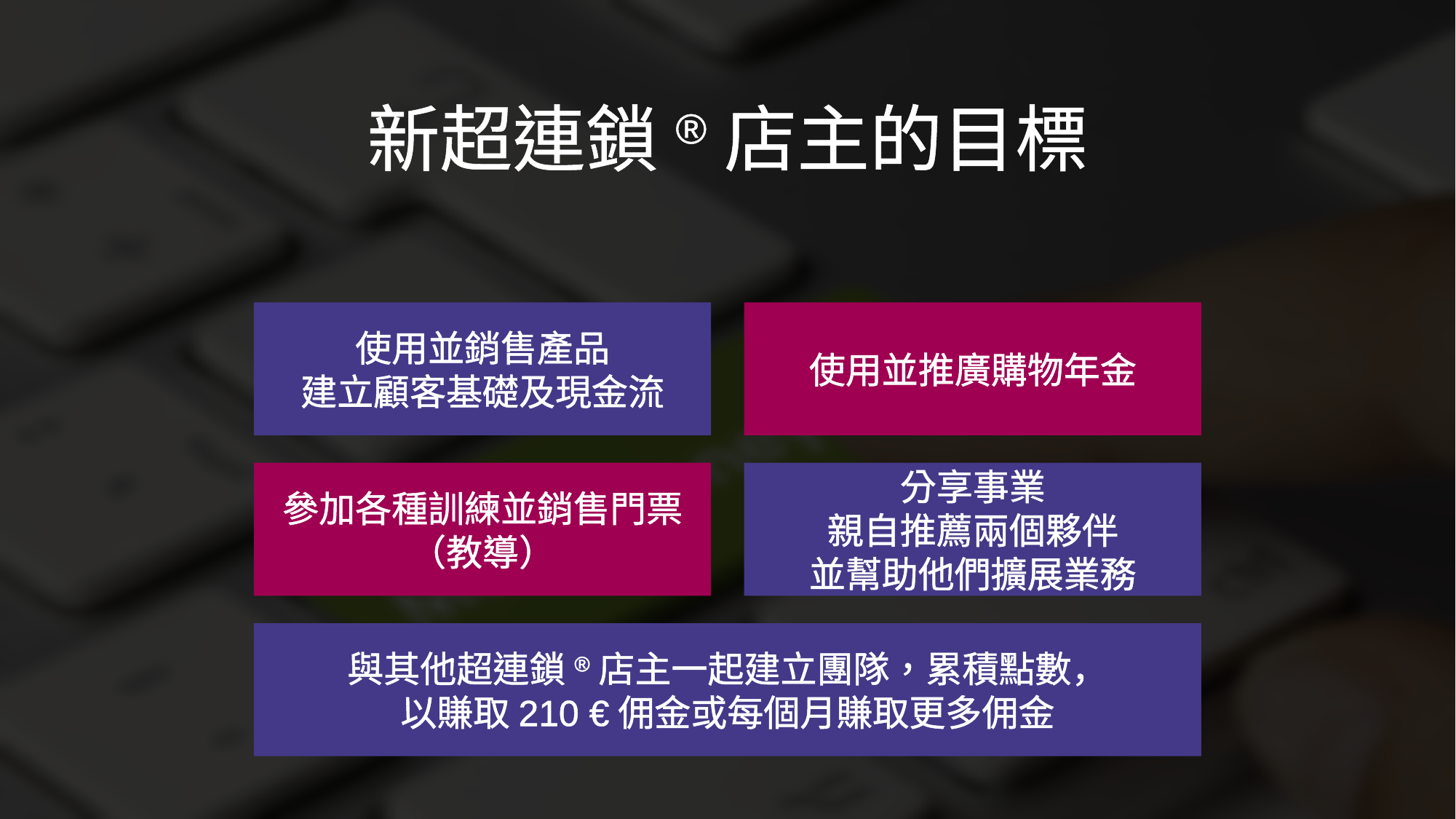

新超連鎖®店主的目標
使用並銷售產品
建立顧客基礎及現金流
使用並推廣購物年金
參加各種訓練並銷售門票
（教導）
分享事業
親自推薦兩個夥伴
並幫助他們擴展業務
與其他超連鎖®店主一起建立團隊，累積點數，
以賺取210 €佣金或每個月賺取更多佣金